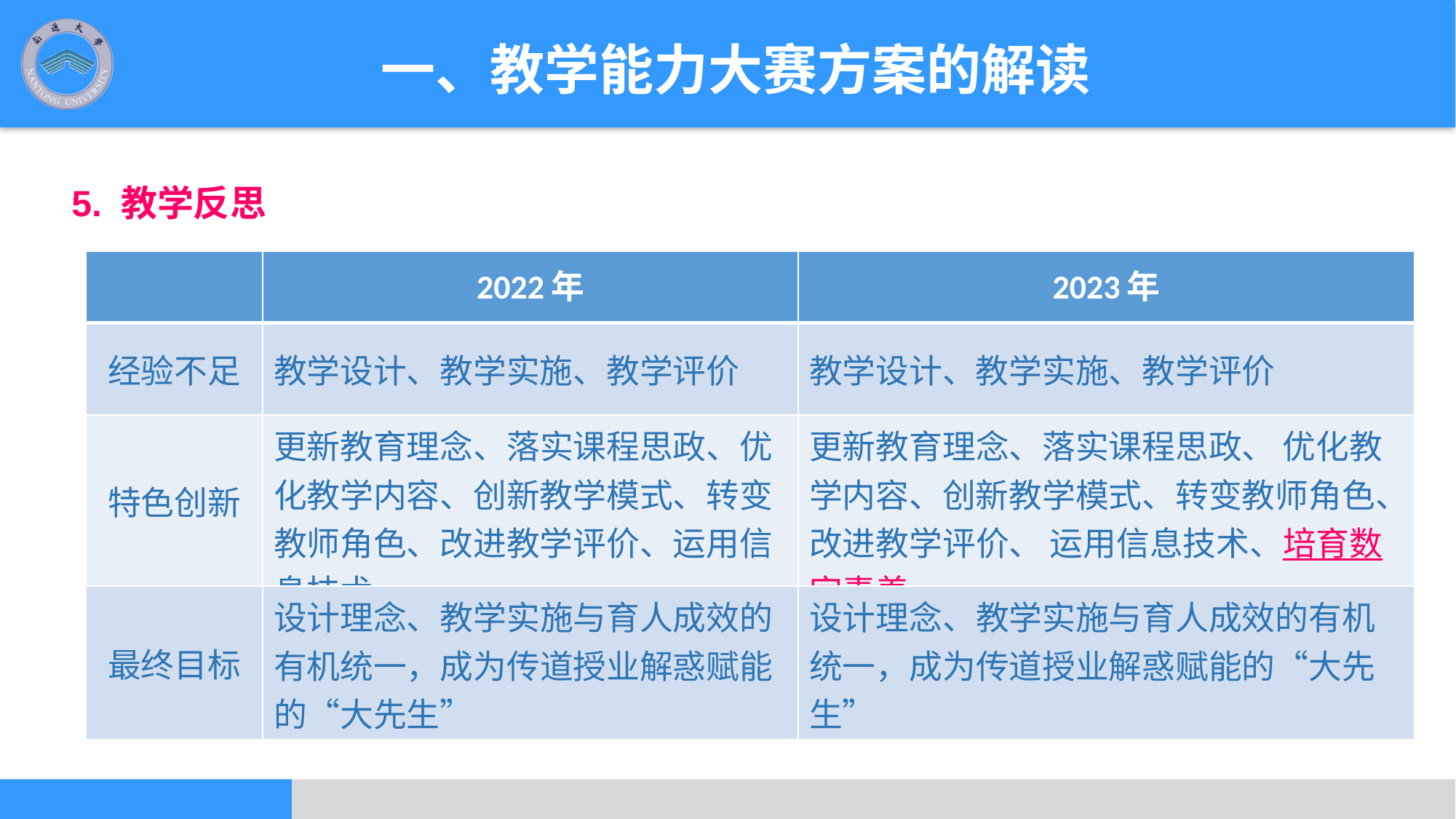

一、教学能力大赛方案的解读

5. 教学反思
|  | 2022年 | 2023年 |
| --- | --- | --- |
| 经验不足 | 教学设计、教学实施、教学评价 | 教学设计、教学实施、教学评价 |
| 特色创新 | 更新教育理念、落实课程思政、优化教学内容、创新教学模式、转变教师角色、改进教学评价、运用信息技术 | 更新教育理念、落实课程思政、 优化教学内容、创新教学模式、转变教师角色、改进教学评价、 运用信息技术、培育数字素养 |
| 最终目标 | 设计理念、教学实施与育人成效的有机统一，成为传道授业解惑赋能的“大先生” | 设计理念、教学实施与育人成效的有机统一，成为传道授业解惑赋能的“大先生” |